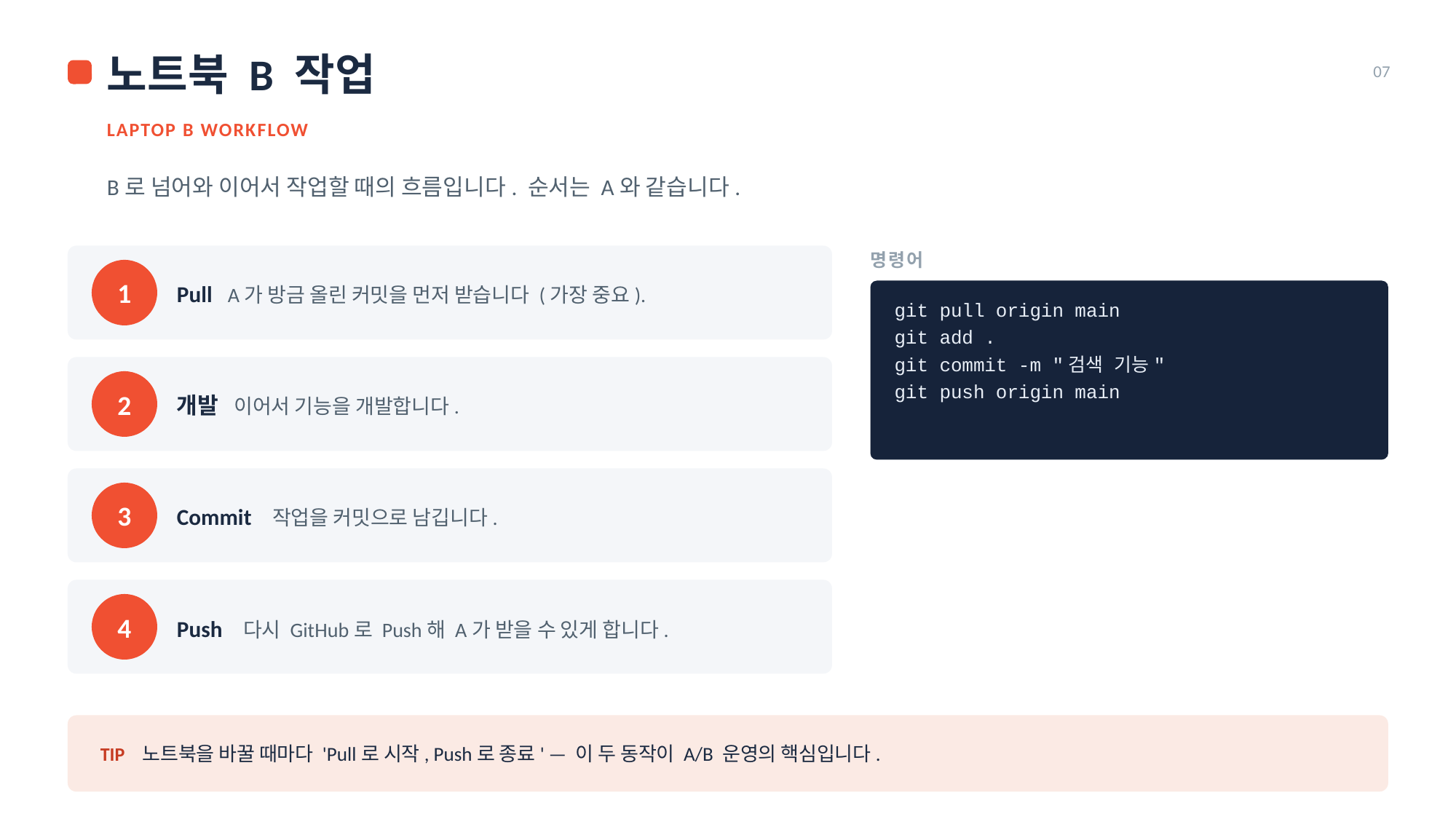

노트북 B 작업
07

LAPTOP B WORKFLOW
B로 넘어와 이어서 작업할 때의 흐름입니다. 순서는 A와 같습니다.
명령어

Pull   A가 방금 올린 커밋을 먼저 받습니다 (가장 중요).

1

git pull origin main
git add .
git commit -m "검색 기능"
git push origin main

개발   이어서 기능을 개발합니다.

2

Commit   작업을 커밋으로 남깁니다.

3

Push   다시 GitHub로 Push해 A가 받을 수 있게 합니다.

4

TIP   노트북을 바꿀 때마다 'Pull로 시작, Push로 종료' — 이 두 동작이 A/B 운영의 핵심입니다.